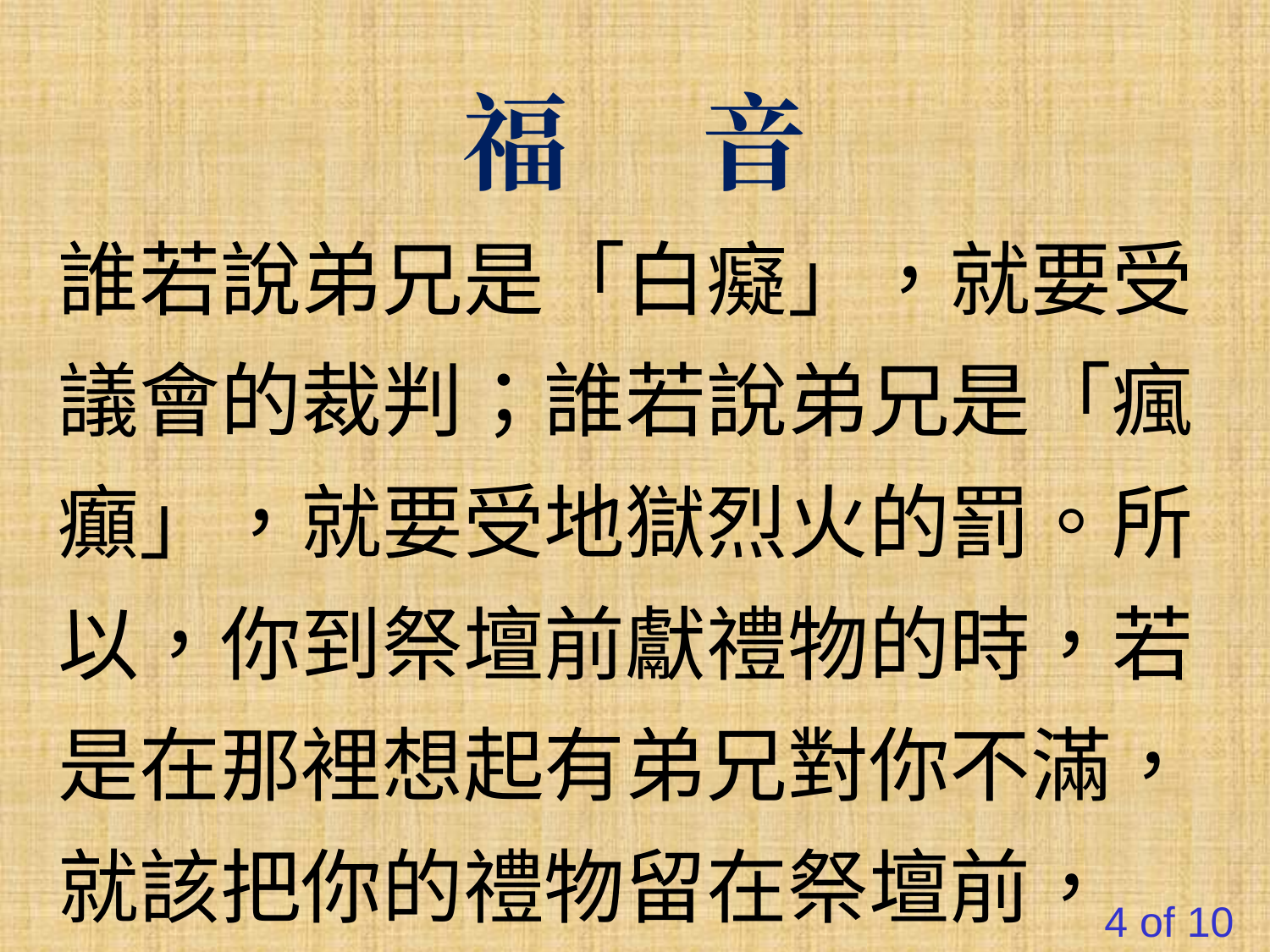

福     音
誰若說弟兄是「白癡」，就要受議會的裁判；誰若說弟兄是「瘋癲」，就要受地獄烈火的罰。所以，你到祭壇前獻禮物的時，若是在那裡想起有弟兄對你不滿，就該把你的禮物留在祭壇前，
4 of 10